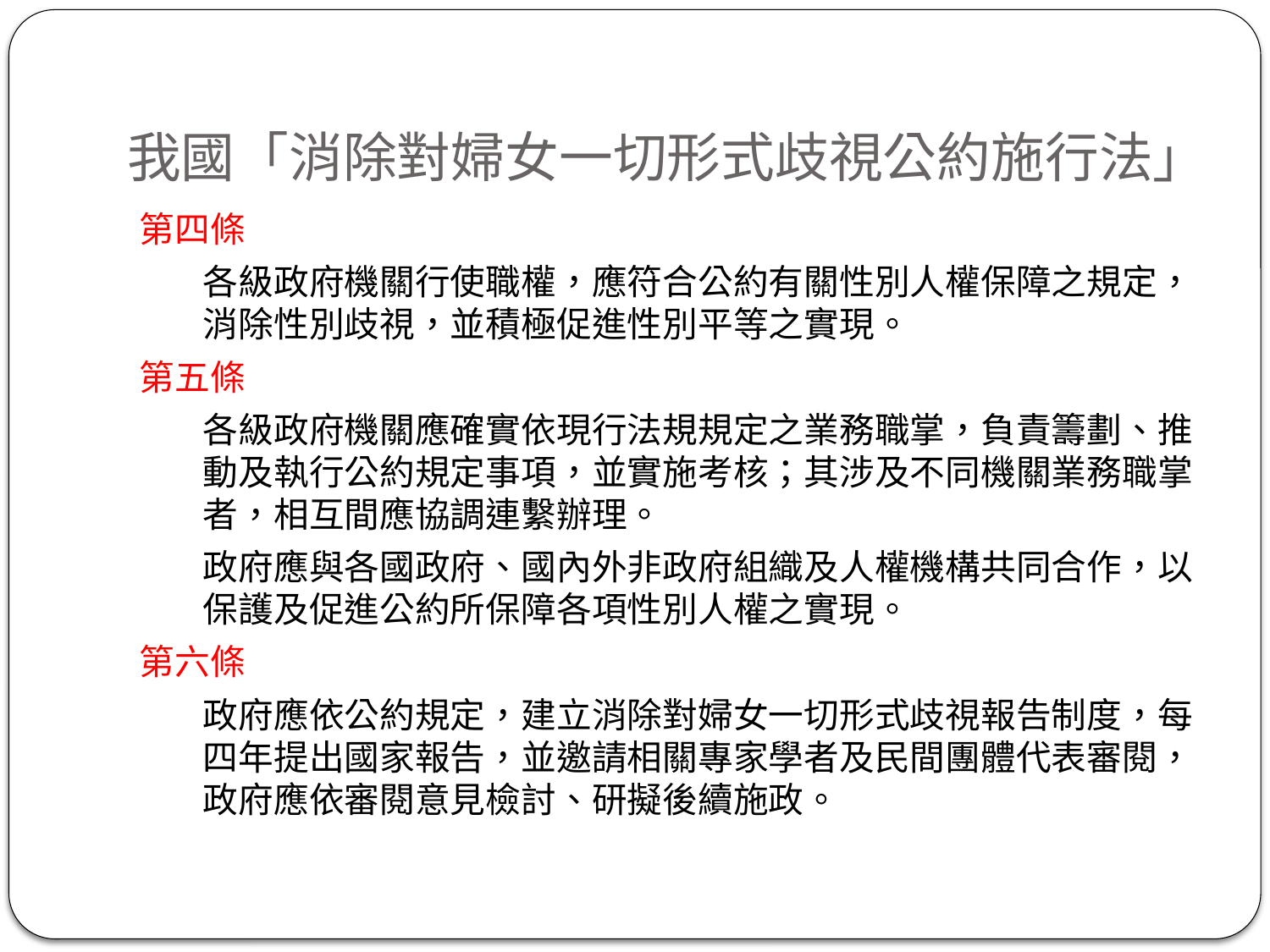

# 我國「消除對婦女一切形式歧視公約施行法」
第四條
各級政府機關行使職權，應符合公約有關性別人權保障之規定，消除性別歧視，並積極促進性別平等之實現。
第五條
各級政府機關應確實依現行法規規定之業務職掌，負責籌劃、推動及執行公約規定事項，並實施考核；其涉及不同機關業務職掌者，相互間應協調連繫辦理。
政府應與各國政府、國內外非政府組織及人權機構共同合作，以保護及促進公約所保障各項性別人權之實現。
第六條
政府應依公約規定，建立消除對婦女一切形式歧視報告制度，每四年提出國家報告，並邀請相關專家學者及民間團體代表審閱，政府應依審閱意見檢討、研擬後續施政。